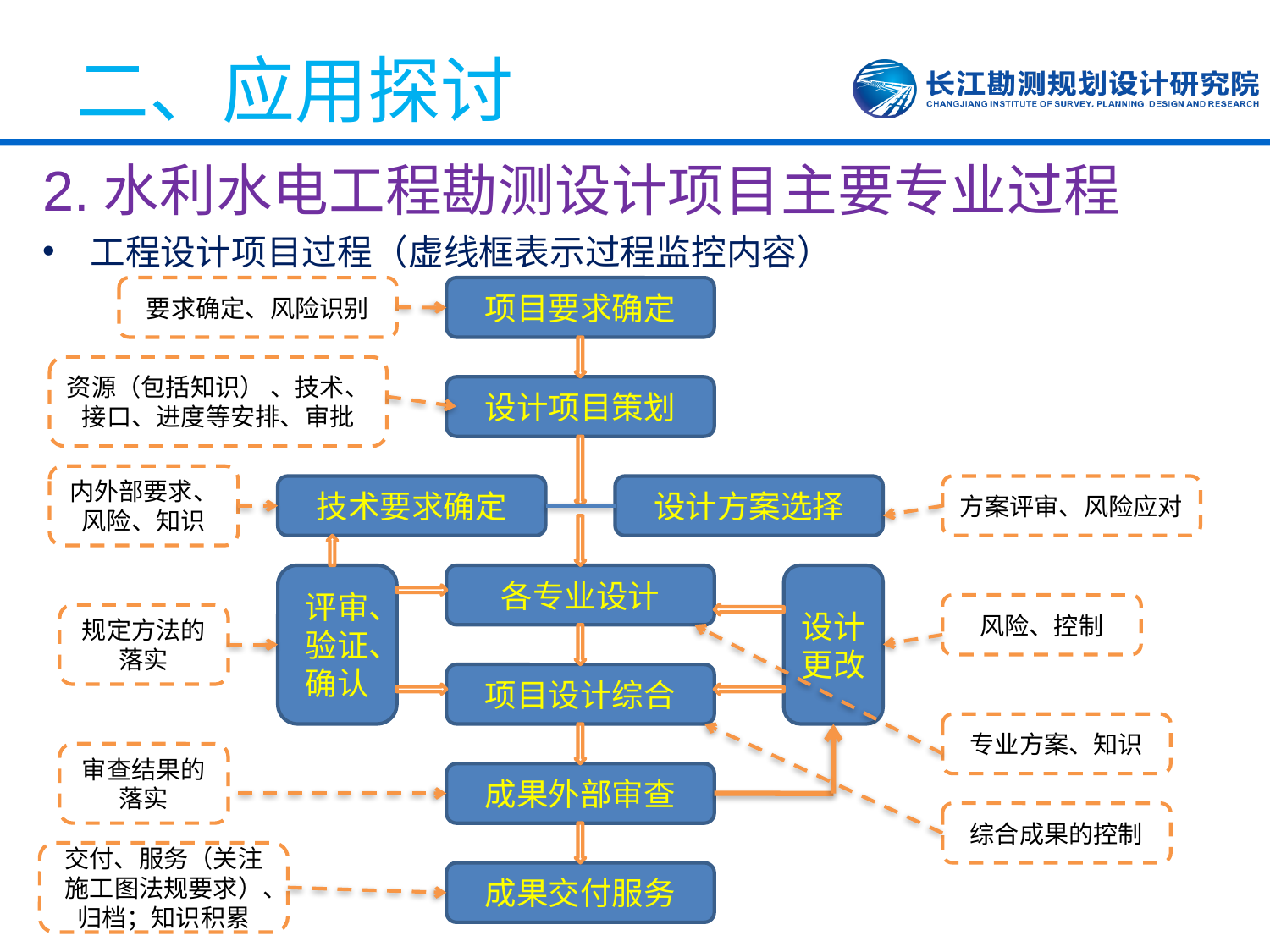

# 二、应用探讨
2.水利水电工程勘测设计项目主要专业过程
工程设计项目过程（虚线框表示过程监控内容）

要求确定、风险识别
项目要求确定

资源（包括知识） 、技术、接口、进度等安排、审批
设计项目策划

内外部要求、风险、知识
技术要求确定
设计方案选择
方案评审、风险应对

评审、验证、确认
各专业设计
设计更改

风险、控制

规定方法的落实

项目设计综合

专业方案、知识

审查结果的落实
成果外部审查
综合成果的控制

交付、服务（关注施工图法规要求）、归档；知识积累
成果交付服务